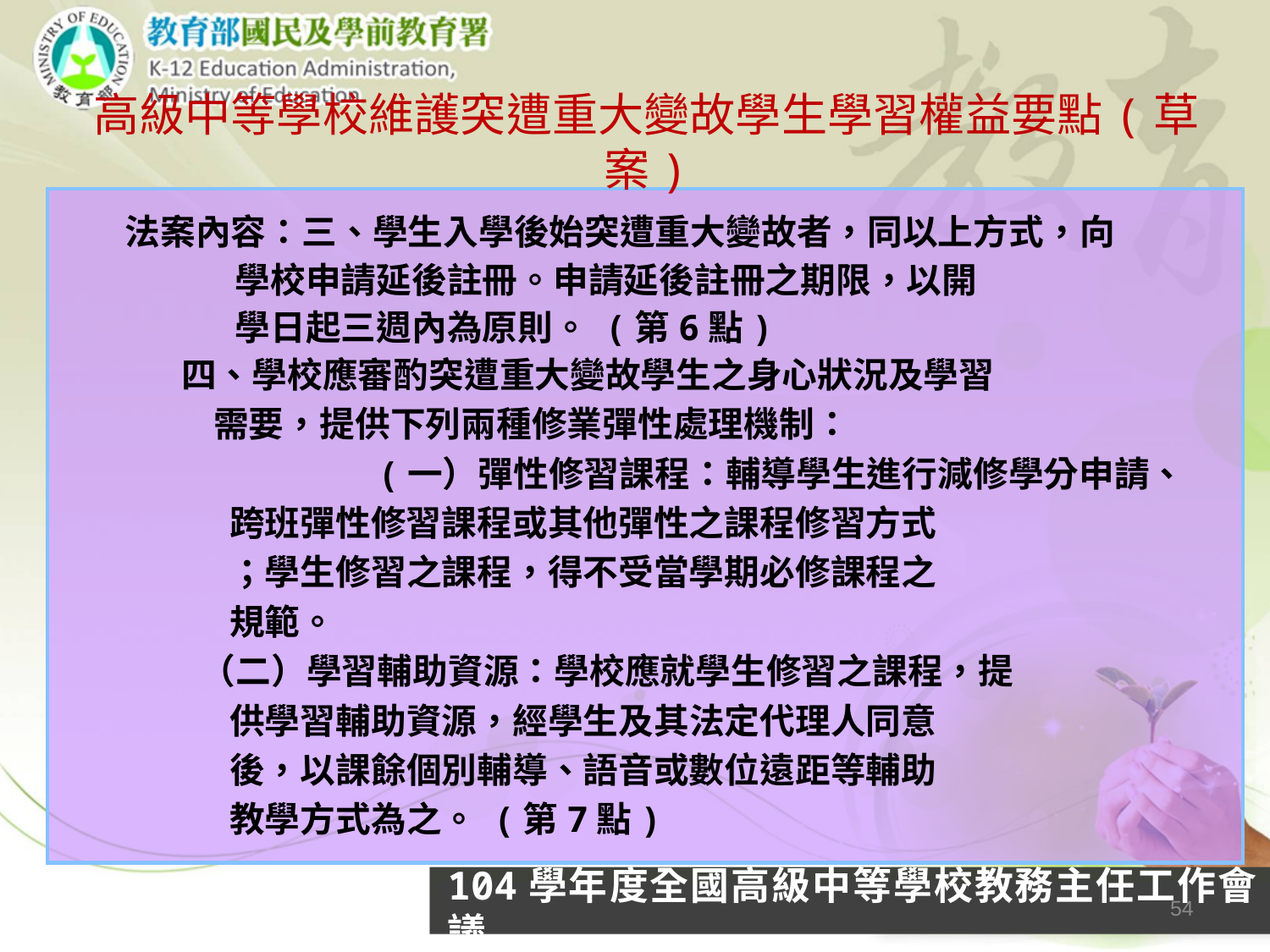

# 高級中等學校維護突遭重大變故學生學習權益要點(草案)

       法案內容：三、學生入學後始突遭重大變故者，同以上方式，向
                學校申請延後註冊。申請延後註冊之期限，以開
                學日起三週內為原則。 (第6點)
              四、學校應審酌突遭重大變故學生之身心狀況及學習
                  需要，提供下列兩種修業彈性處理機制：
               (一）彈性修習課程：輔導學生進行減修學分申請、
                    跨班彈性修習課程或其他彈性之課程修習方式
                    ；學生修習之課程，得不受當學期必修課程之
                    規範。
        　    （二）學習輔助資源：學校應就學生修習之課程，提
                    供學習輔助資源，經學生及其法定代理人同意
                    後，以課餘個別輔導、語音或數位遠距等輔助
                    教學方式為之。 (第7點)

104學年度全國高級中等學校教務主任工作會議
54